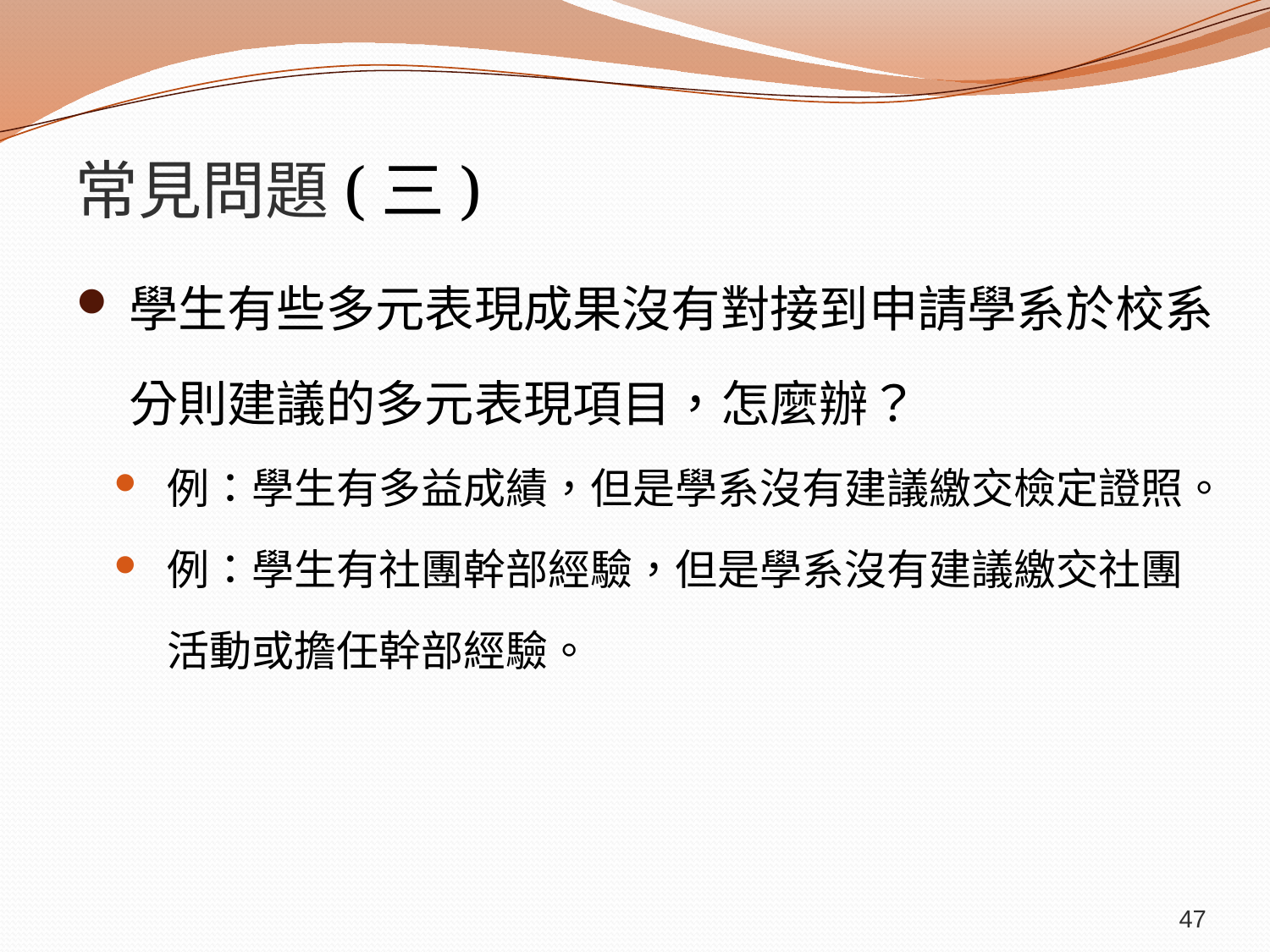

# 常見問題(三)
學生有些多元表現成果沒有對接到申請學系於校系分則建議的多元表現項目，怎麼辦？
例：學生有多益成績，但是學系沒有建議繳交檢定證照。
例：學生有社團幹部經驗，但是學系沒有建議繳交社團活動或擔任幹部經驗。

47